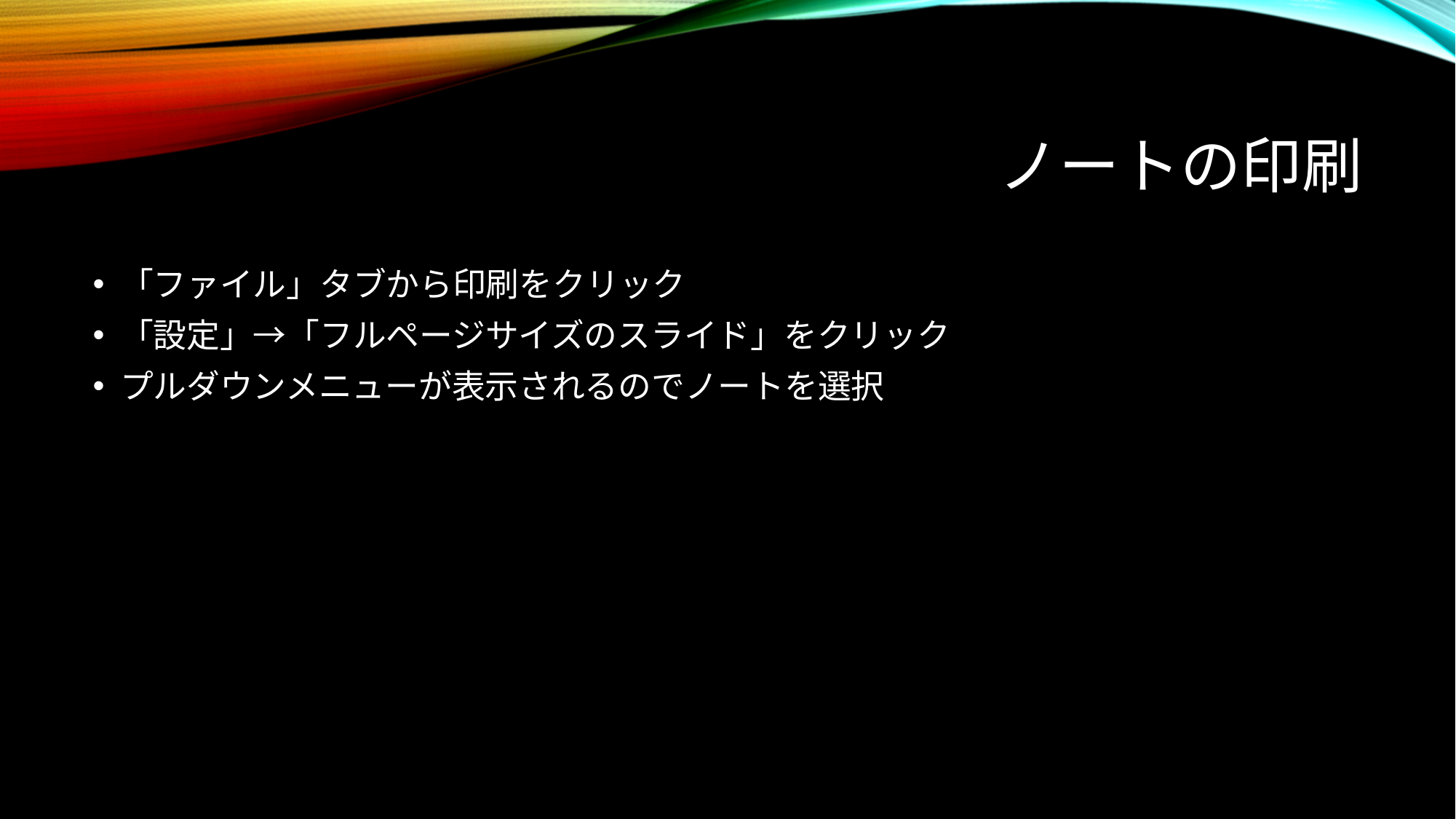

# ノートの印刷
「ファイル」タブから印刷をクリック
「設定」→「フルページサイズのスライド」をクリック
プルダウンメニューが表示されるのでノートを選択